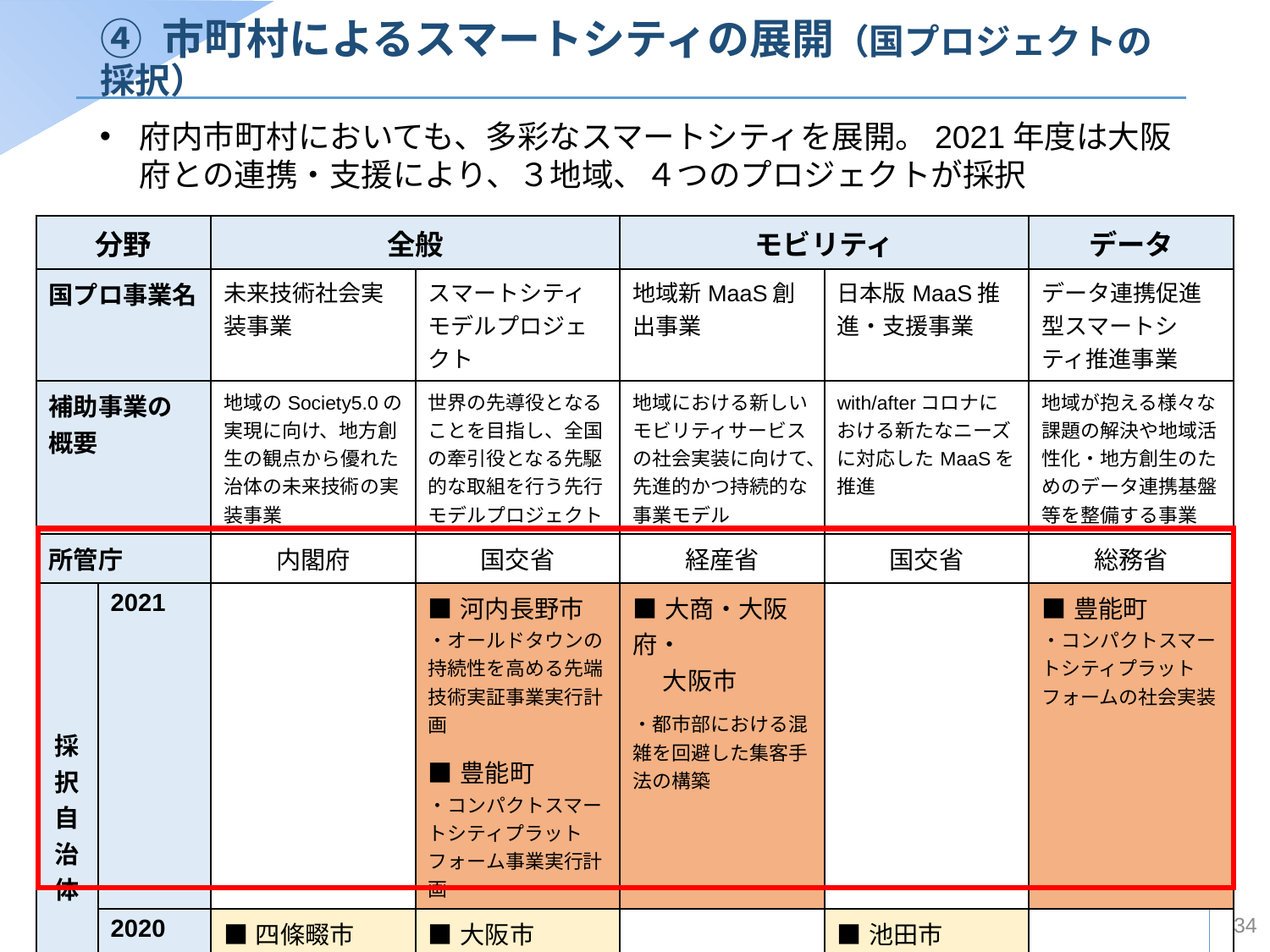

④ 市町村によるスマートシティの展開（国プロジェクトの採択）
府内市町村においても、多彩なスマートシティを展開。2021年度は大阪府との連携・支援により、３地域、４つのプロジェクトが採択
| 分野 |  | 全般 |  | モビリティ |  | データ |
| --- | --- | --- | --- | --- | --- | --- |
| 国プロ事業名 |  | 未来技術社会実装事業 | スマートシティモデルプロジェクト | 地域新MaaS創出事業 | 日本版MaaS推進・支援事業 | データ連携促進型スマートシティ推進事業 |
| 補助事業の 概要 |  | 地域のSociety5.0の実現に向け、地⽅創⽣の観点から優れた治体の未来技術の実装事業 | 世界の先導役となることを⽬指し、全国の牽引役となる先駆的な取組を⾏う先⾏モデルプロジェクト | 地域における新しいモビリティサービスの社会実装に向けて、先進的かつ持続的な事業モデル | with/afterコロナにおける新たなニーズに対応したMaaSを推進 | 地域が抱える様々な課題の解決や地域活性化・地方創生のためのデータ連携基盤等を整備する事業 |
| 所管庁 |  | 内閣府 | 国交省 | 経産省 | 国交省 | 総務省 |
| 採択自治体 | 2021 |  | ■河内長野市 ・オールドタウンの持続性を高める先端技術実証事業実行計画 ■豊能町 ・コンパクトスマートシティプラットフォーム事業実行計画 | ■大商・大阪府・ 　 大阪市 ・都市部における混雑を回避した集客手法の構築 |  | ■豊能町 ・コンパクトスマートシティプラットフォームの社会実装 |
|  | 2020 | ■四條畷市 | ■大阪市 |  | ■池田市 |  |
|  | 2019 |  |  |  |  |  |
|  | 2018 | ■河内長野市 |  |  |  |  |

34